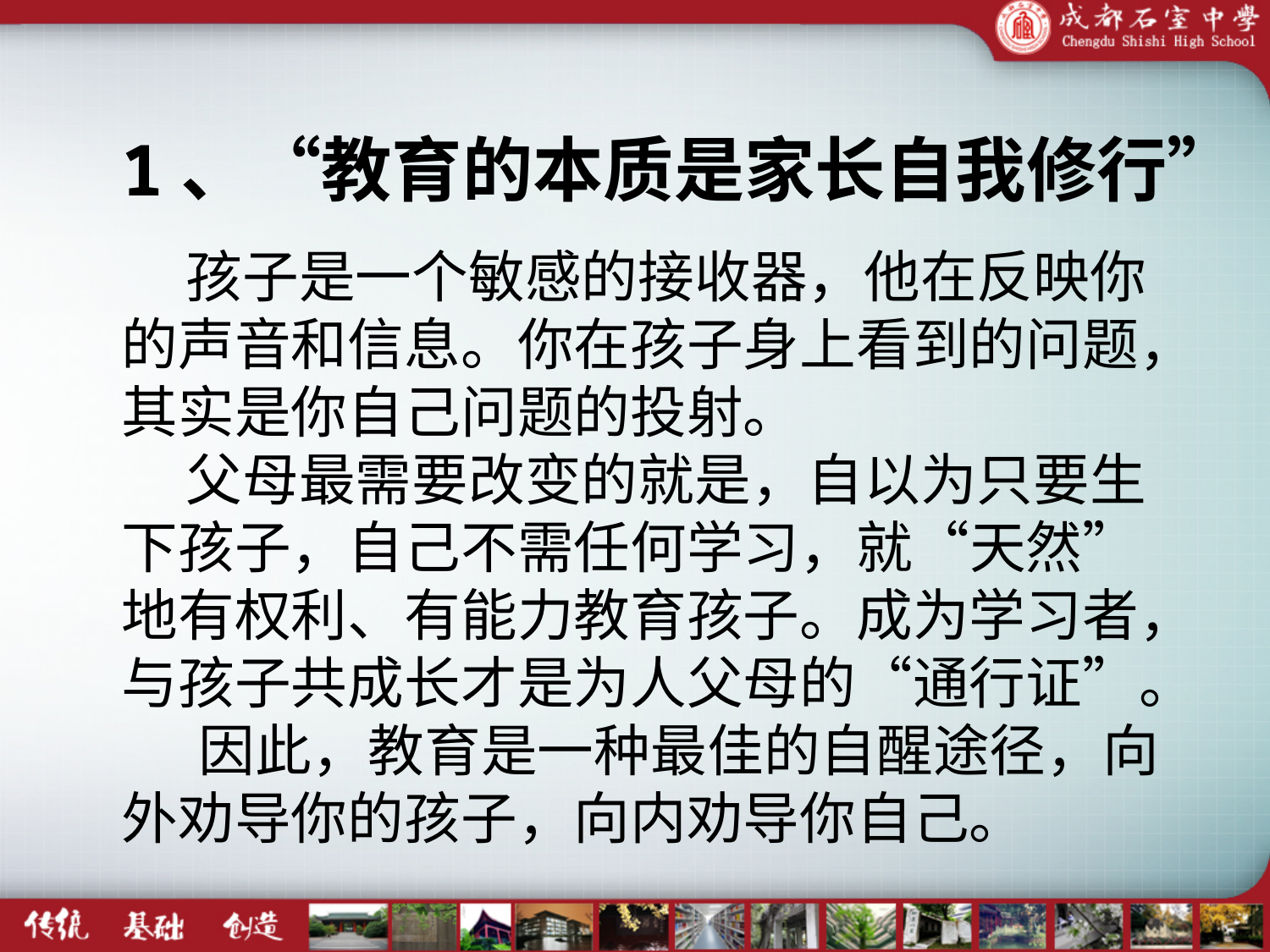

1、“教育的本质是家长自我修行”
    孩子是一个敏感的接收器，他在反映你的声音和信息。你在孩子身上看到的问题，其实是你自己问题的投射。
    父母最需要改变的就是，自以为只要生下孩子，自己不需任何学习，就“天然”地有权利、有能力教育孩子。成为学习者，与孩子共成长才是为人父母的“通行证”。
     因此，教育是一种最佳的自醒途径，向外劝导你的孩子，向内劝导你自己。